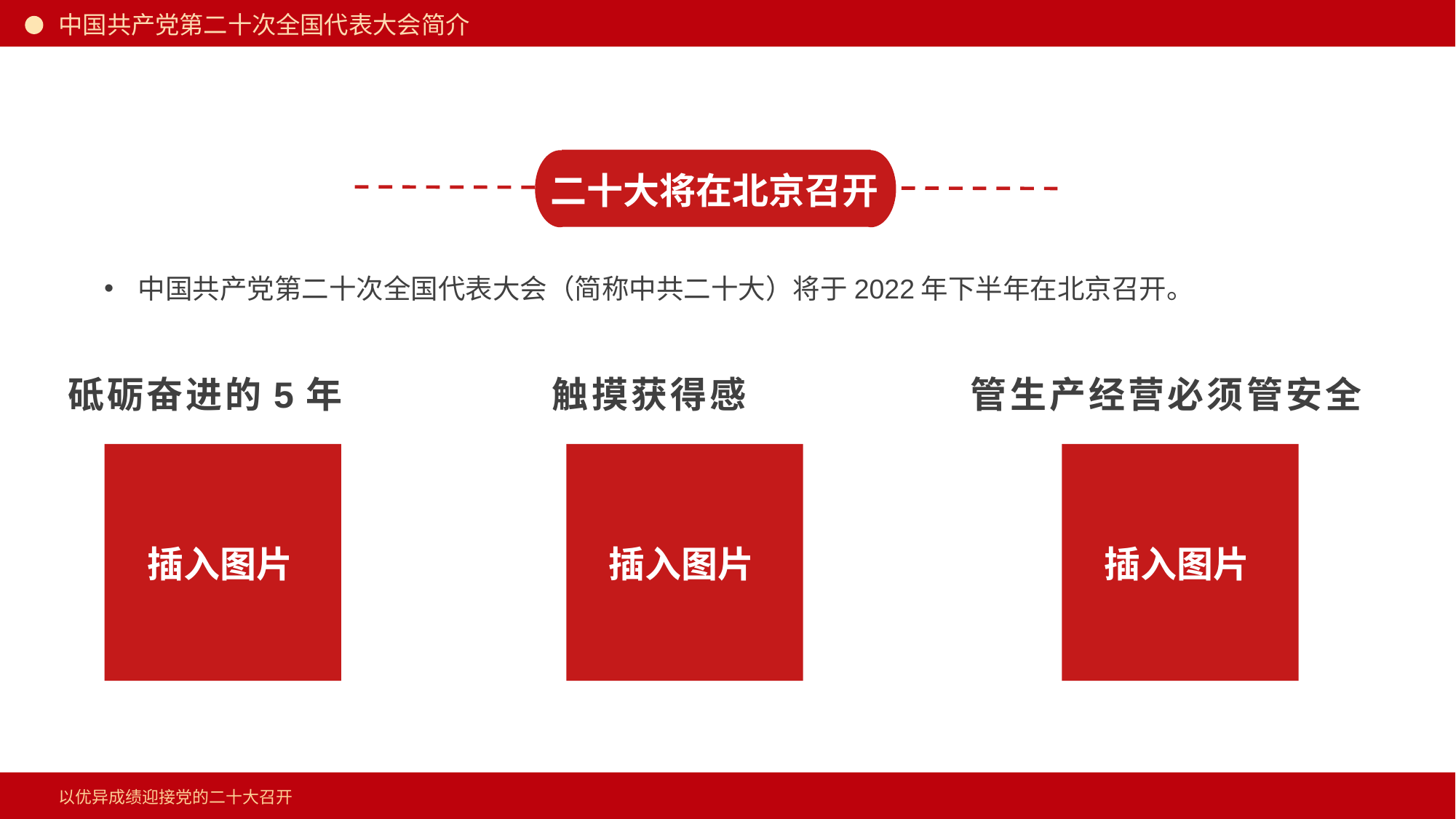

二十大将在北京召开
中国共产党第二十次全国代表大会（简称中共二十大）将于2022年下半年在北京召开。
砥砺奋进的5年
触摸获得感
管生产经营必须管安全

插入图片

插入图片

插入图片